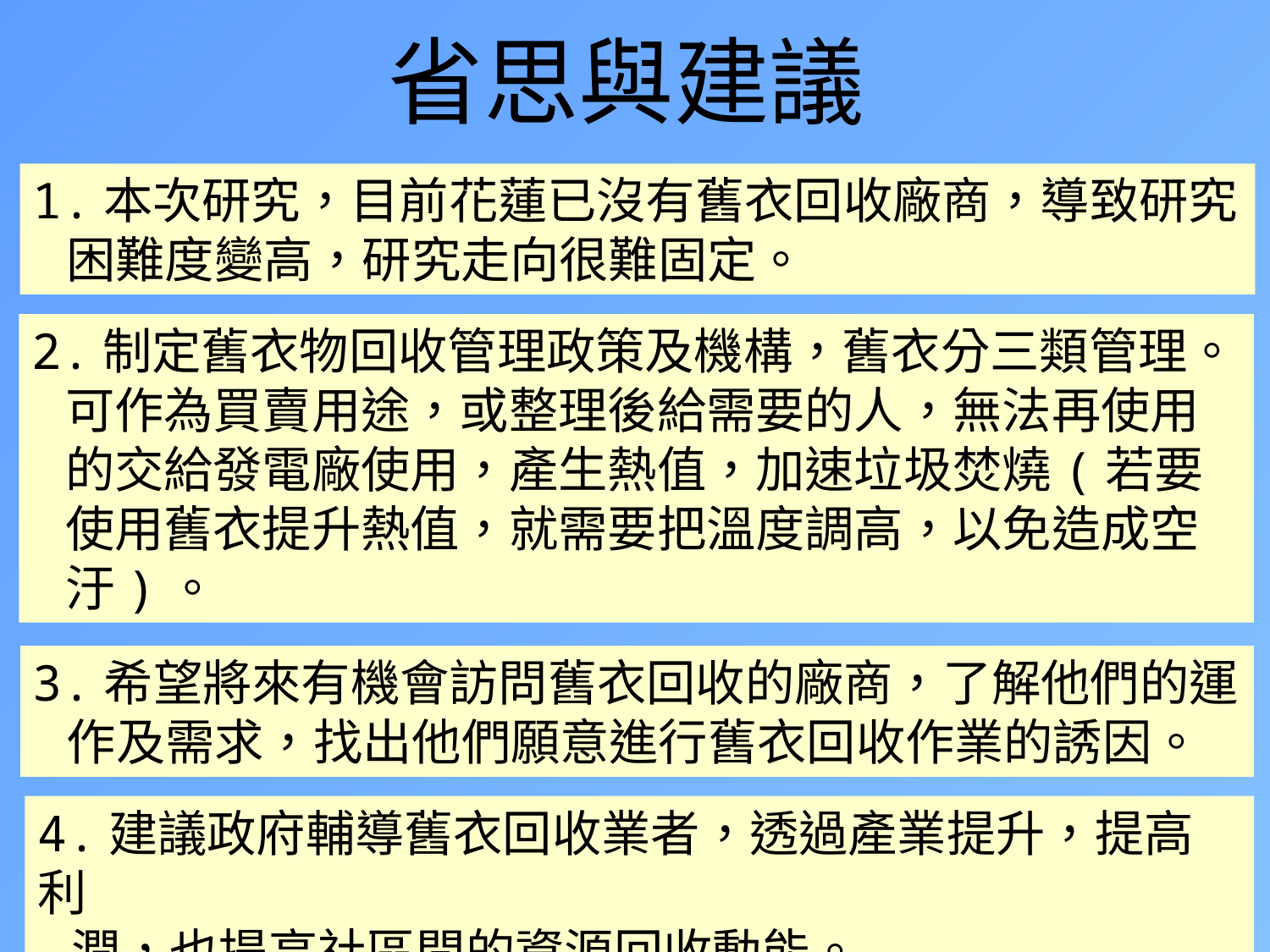

# 省思與建議
1.本次研究，目前花蓮已沒有舊衣回收廠商，導致研究
  困難度變高，研究走向很難固定。
2.制定舊衣物回收管理政策及機構，舊衣分三類管理。
  可作為買賣用途，或整理後給需要的人，無法再使用
  的交給發電廠使用，產生熱值，加速垃圾焚燒(若要
  使用舊衣提升熱值，就需要把溫度調高，以免造成空
  汙)。
3.希望將來有機會訪問舊衣回收的廠商，了解他們的運
  作及需求，找出他們願意進行舊衣回收作業的誘因。
4.建議政府輔導舊衣回收業者，透過產業提升，提高利
  潤，也提高社區間的資源回收動能。